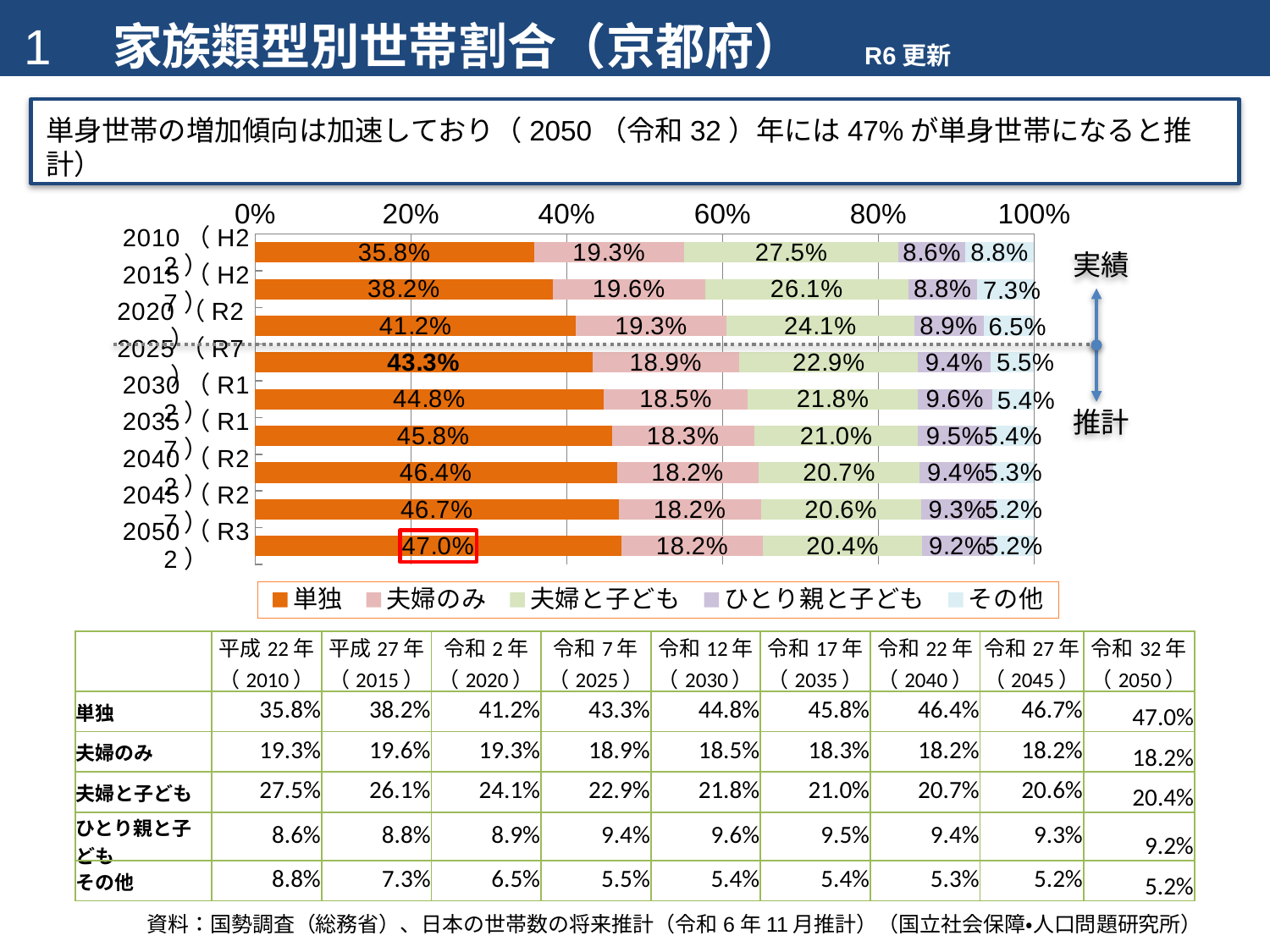

# 1　家族類型別世帯割合（京都府）　R6更新
単身世帯の増加傾向は加速しており（2050（令和32）年には47%が単身世帯になると推計）

### Chart

| Category | 単独 | 夫婦のみ | 夫婦と子ども | ひとり親と子ども | その他 |
|---|---|---|---|---|---|
| 2010（H22） | 0.358 | 0.193 | 0.275 | 0.086 | 0.08800000000000001 |
| 2015（H27） | 0.38214051841983215 | 0.1958743188856909 | 0.2608105455688705 | 0.08772978108808065 | 0.07344396754621677 |
| 2020（R2） | 0.411989035270329 | 0.1933067710317831 | 0.24090443038666737 | 0.08900642020417142 | 0.06479334310704911 |
| 2025（R7） | 0.4327828483817116 | 0.18917461233995303 | 0.22903749501255763 | 0.09361219773245595 | 0.05539284653332516 |
| 2030（R12） | 0.44752948023946276 | 0.18526986667394107 | 0.21782730092422165 | 0.09572665774092023 | 0.053646694421455116 |
| 2035（R17） | 0.45804965897934424 | 0.1829158704804363 | 0.21013433212580643 | 0.09539890624581085 | 0.05350123216860496 |
| 2040（R22） | 0.46446570446016183 | 0.1820894944211882 | 0.20669301832045606 | 0.09407144196836309 | 0.05268034082983389 |
| 2045（R27） | 0.46710217684635247 | 0.18231535438987195 | 0.20571529710250258 | 0.09309838684845806 | 0.051768784812812586 |
| 2050（R32） | 0.47023478510765954 | 0.1820934187447932 | 0.2036255377615101 | 0.09242288190316497 | 0.05162337648287018 |
実績
推計
|  | 平成22年 （2010） | 平成27年 （2015） | 令和2年 （2020） | 令和7年 （2025） | 令和12年 （2030） | 令和17年 （2035） | 令和22年 （2040） | 令和27年 （2045） | 令和32年 （2050） |
| --- | --- | --- | --- | --- | --- | --- | --- | --- | --- |
| 単独 | 35.8% | 38.2% | 41.2% | 43.3% | 44.8% | 45.8% | 46.4% | 46.7% | 47.0% |
| 夫婦のみ | 19.3% | 19.6% | 19.3% | 18.9% | 18.5% | 18.3% | 18.2% | 18.2% | 18.2% |
| 夫婦と子ども | 27.5% | 26.1% | 24.1% | 22.9% | 21.8% | 21.0% | 20.7% | 20.6% | 20.4% |
| ひとり親と子ども | 8.6% | 8.8% | 8.9% | 9.4% | 9.6% | 9.5% | 9.4% | 9.3% | 9.2% |
| その他 | 8.8% | 7.3% | 6.5% | 5.5% | 5.4% | 5.4% | 5.3% | 5.2% | 5.2% |
資料：国勢調査（総務省）、日本の世帯数の将来推計（令和6年11月推計）（国立社会保障・人口問題研究所）